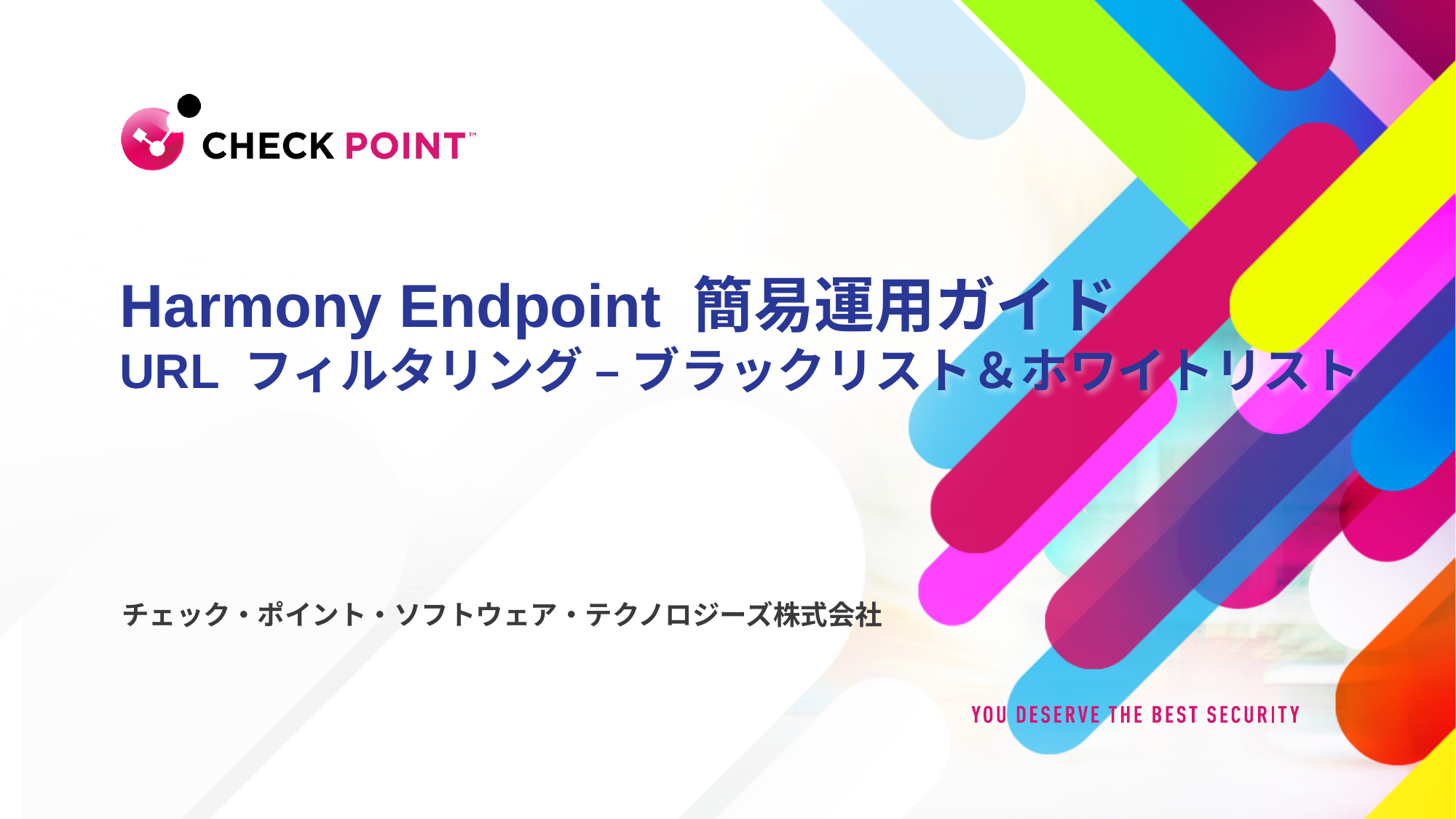

Harmony Endpoint 簡易運用ガイド
URL フィルタリング – ブラックリスト＆ホワイトリスト
チェック・ポイント・ソフトウェア・テクノロジーズ株式会社